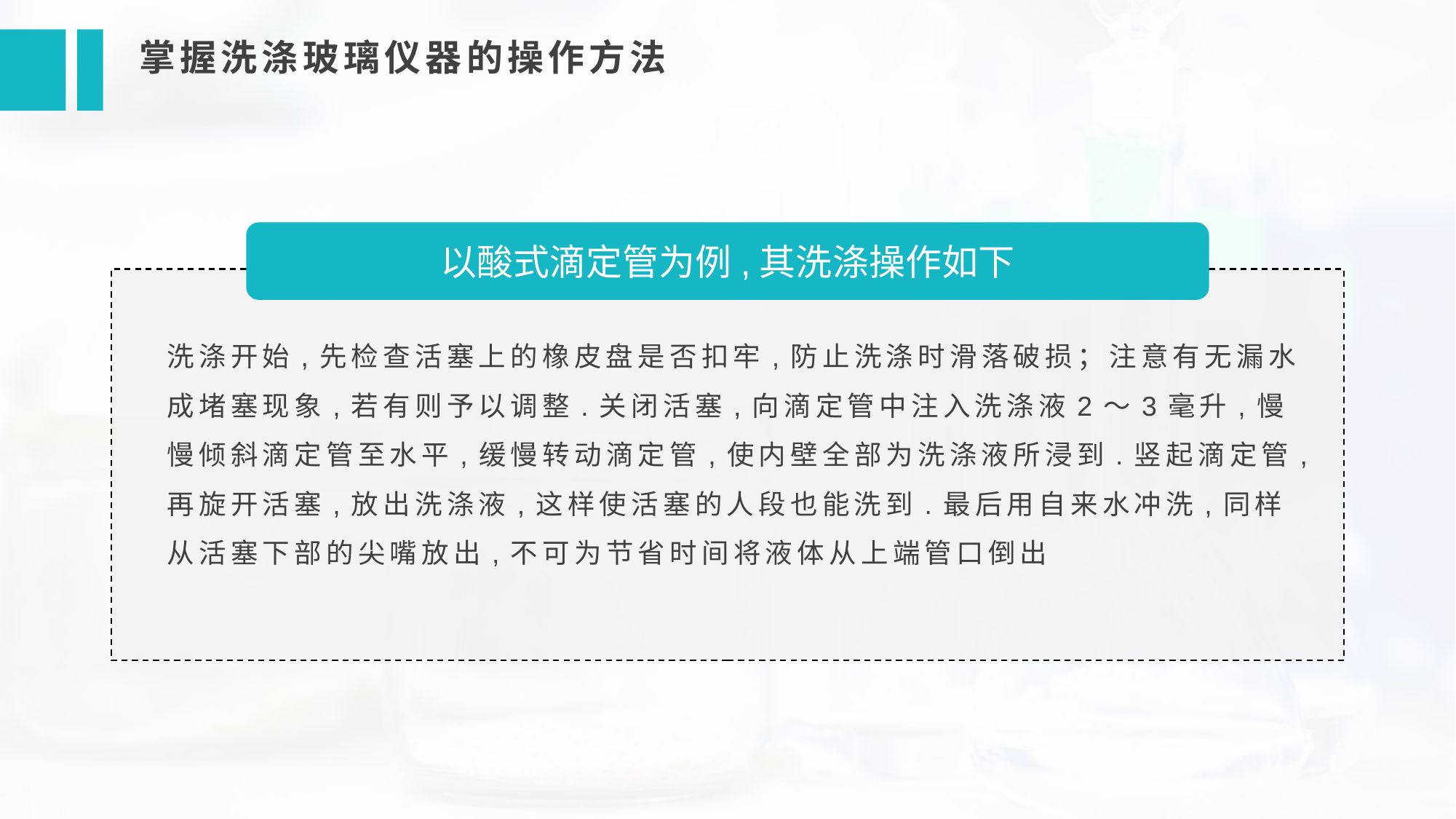

掌握洗涤玻璃仪器的操作方法
以酸式滴定管为例,其洗涤操作如下

洗涤开始,先检查活塞上的橡皮盘是否扣牢,防止洗涤时滑落破损；注意有无漏水成堵塞现象,若有则予以调整.关闭活塞,向滴定管中注入洗涤液2～3毫升,慢慢倾斜滴定管至水平,缓慢转动滴定管,使内壁全部为洗涤液所浸到.竖起滴定管,再旋开活塞,放出洗涤液,这样使活塞的人段也能洗到.最后用自来水冲洗,同样从活塞下部的尖嘴放出,不可为节省时间将液体从上端管口倒出